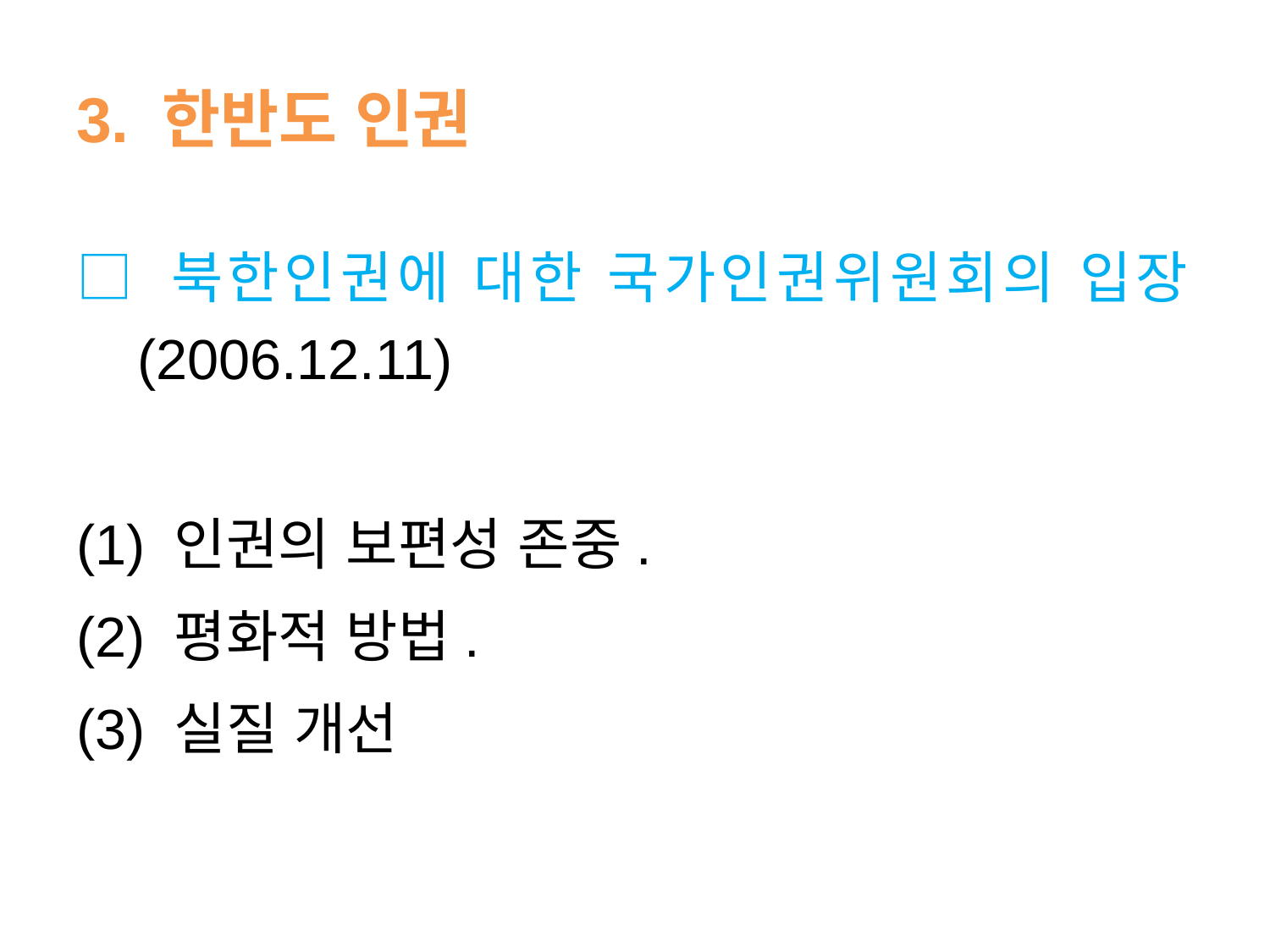

# 3. 한반도 인권
□ 북한인권에 대한 국가인권위원회의 입장
   (2006.12.11)

(1) 인권의 보편성 존중.
(2) 평화적 방법.
(3) 실질 개선